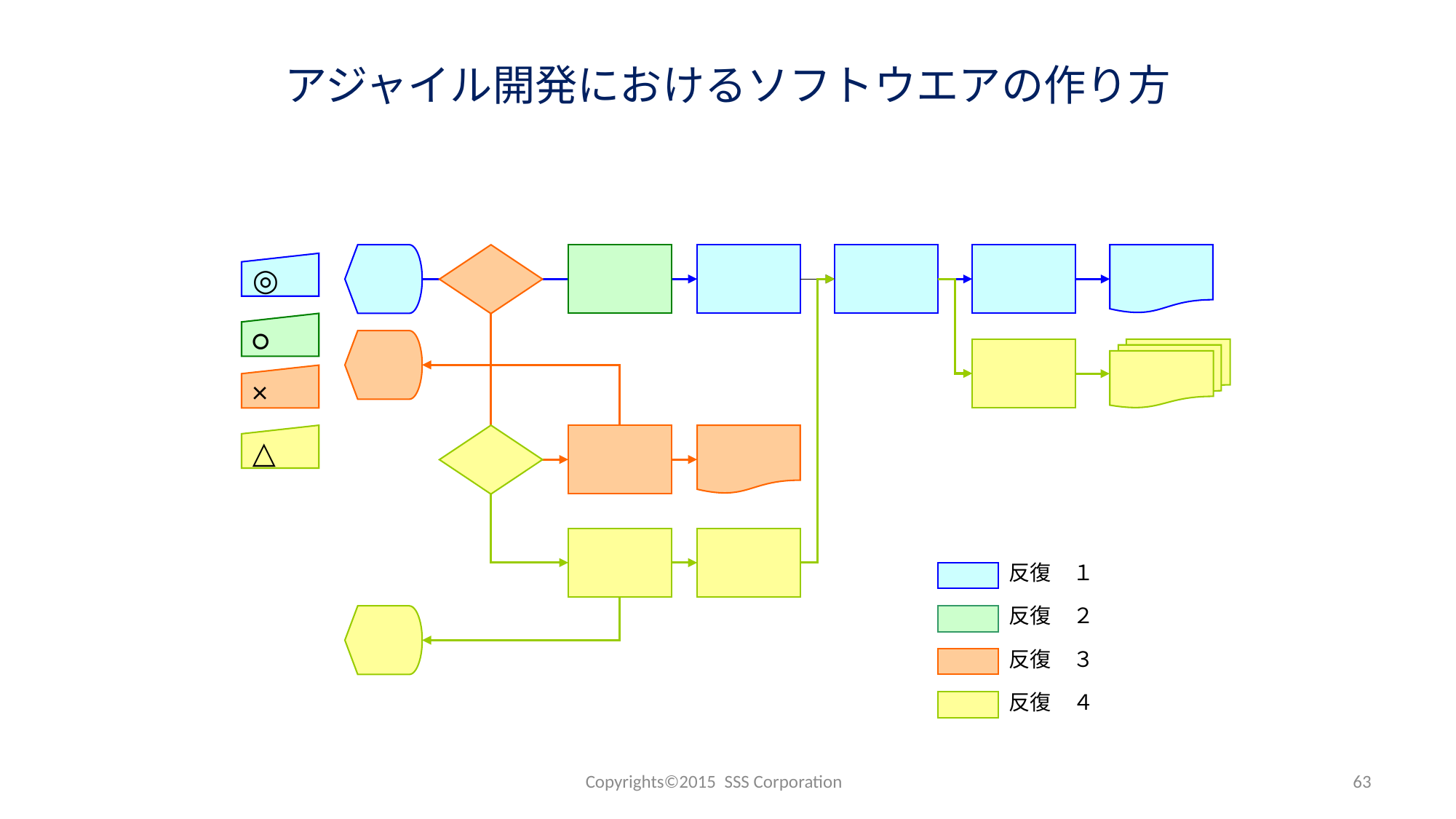

# アジャイル開発におけるソフトウエアの作り方

◎
○

×

△

反復　１

反復　２

反復　３

反復　４

Copyrights©2015  SSS Corporation
63